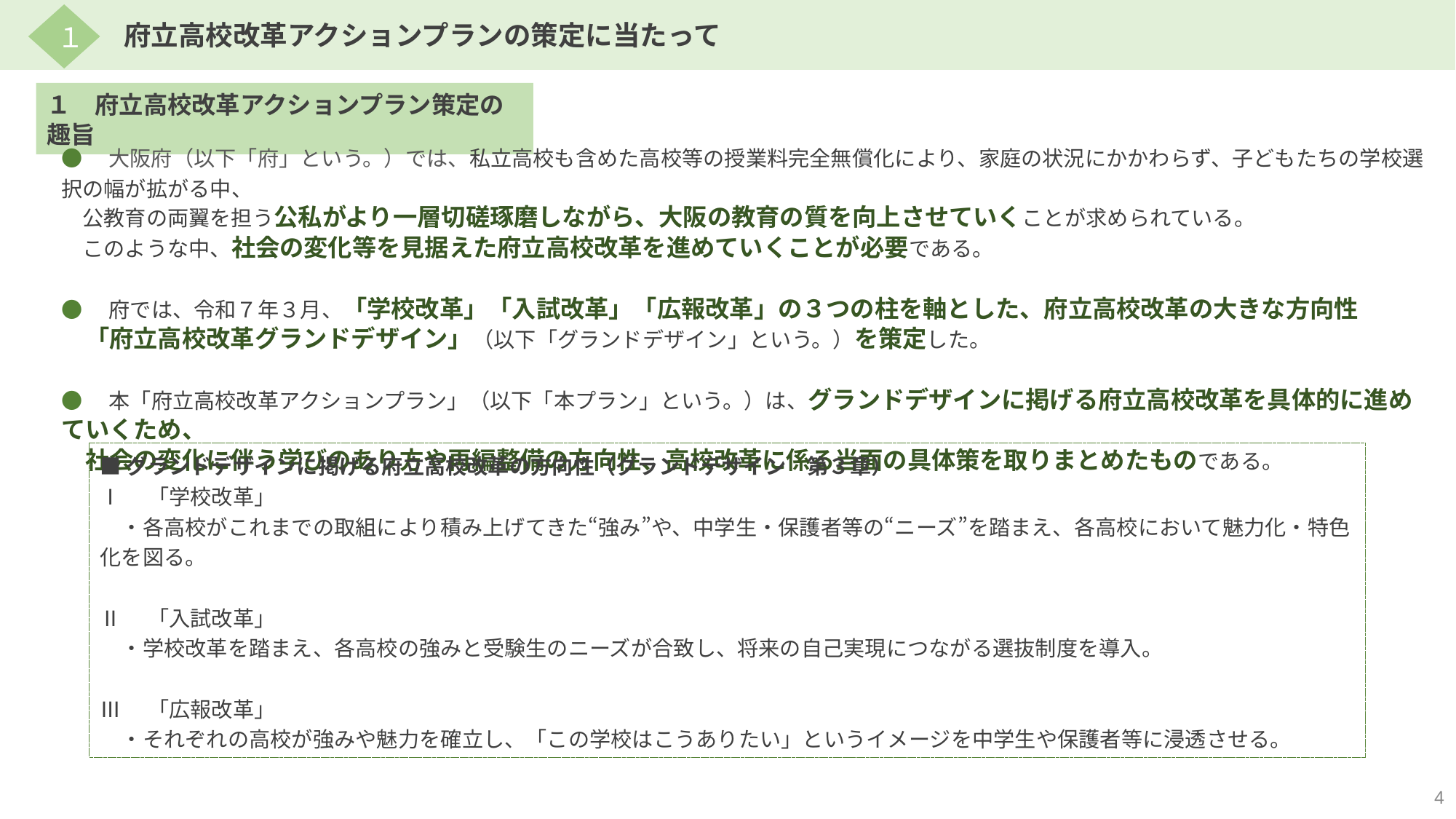

１
府立高校改革アクションプランの策定に当たって
１　府立高校改革アクションプラン策定の趣旨
●　大阪府（以下「府」という。）では、私立高校も含めた高校等の授業料完全無償化により、家庭の状況にかかわらず、子どもたちの学校選択の幅が拡がる中、
　公教育の両翼を担う公私がより一層切磋琢磨しながら、大阪の教育の質を向上させていくことが求められている。
　このような中、社会の変化等を見据えた府立高校改革を進めていくことが必要である。

●　府では、令和７年３月、「学校改革」「入試改革」「広報改革」の３つの柱を軸とした、府立高校改革の大きな方向性
　「府立高校改革グランドデザイン」（以下「グランドデザイン」という。）を策定した。

●　本「府立高校改革アクションプラン」（以下「本プラン」という。）は、グランドデザインに掲げる府立高校改革を具体的に進めていくため、
　社会の変化に伴う学びのあり方や再編整備の方向性、高校改革に係る当面の具体策を取りまとめたものである。
■グランドデザインに掲げる府立高校改革の方向性（グランドデザイン　第３章）
Ⅰ　「学校改革」
　・各高校がこれまでの取組により積み上げてきた“強み”や、中学生・保護者等の“ニーズ”を踏まえ、各高校において魅力化・特色化を図る。

Ⅱ　「入試改革」
　・学校改革を踏まえ、各高校の強みと受験生のニーズが合致し、将来の自己実現につながる選抜制度を導入。

Ⅲ　「広報改革」
　・それぞれの高校が強みや魅力を確立し、「この学校はこうありたい」というイメージを中学生や保護者等に浸透させる。
4